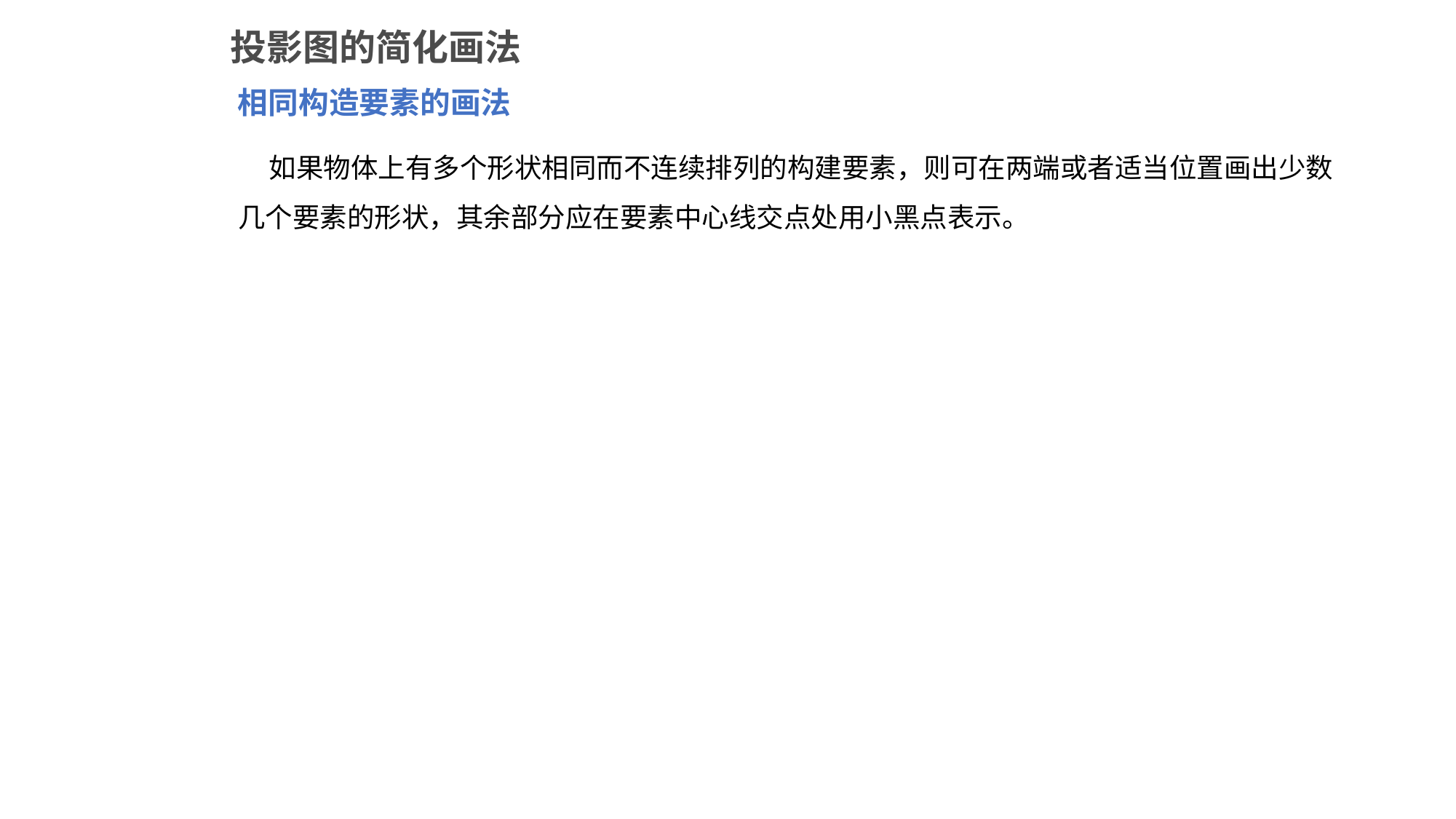

投影图的简化画法
相同构造要素的画法

    如果物体上有多个形状相同而不连续排列的构建要素，则可在两端或者适当位置画出少数几个要素的形状，其余部分应在要素中心线交点处用小黑点表示。